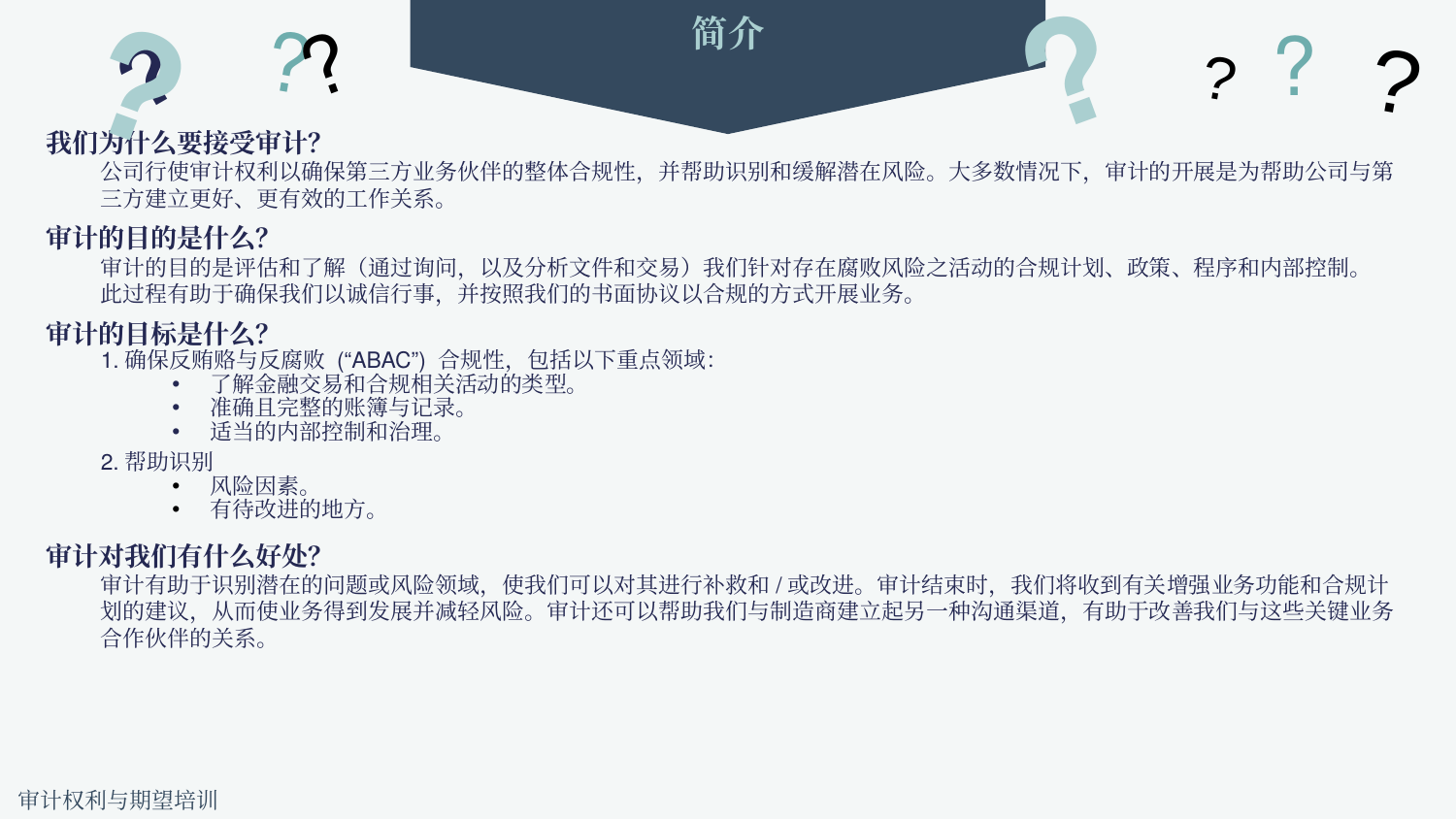

?
?
?
?
?
简介
?
?

?
我们为什么要接受审计？
公司行使审计权利以确保第三方业务伙伴的整体合规性，并帮助识别和缓解潜在风险。大多数情况下，审计的开展是为帮助公司与第三方建立更好、更有效的工作关系。
审计的目的是什么？
审计的目的是评估和了解（通过询问，以及分析文件和交易）我们针对存在腐败风险之活动的合规计划、政策、程序和内部控制。
此过程有助于确保我们以诚信行事，并按照我们的书面协议以合规的方式开展业务。
审计的目标是什么？
1.确保反贿赂与反腐败 (“ABAC”) 合规性，包括以下重点领域：
了解金融交易和合规相关活动的类型。
准确且完整的账簿与记录。
适当的内部控制和治理。
2.帮助识别
风险因素。
有待改进的地方。
审计对我们有什么好处？
审计有助于识别潜在的问题或风险领域，使我们可以对其进行补救和/或改进。审计结束时，我们将收到有关增强业务功能和合规计划的建议，从而使业务得到发展并减轻风险。审计还可以帮助我们与制造商建立起另一种沟通渠道，有助于改善我们与这些关键业务合作伙伴的关系。